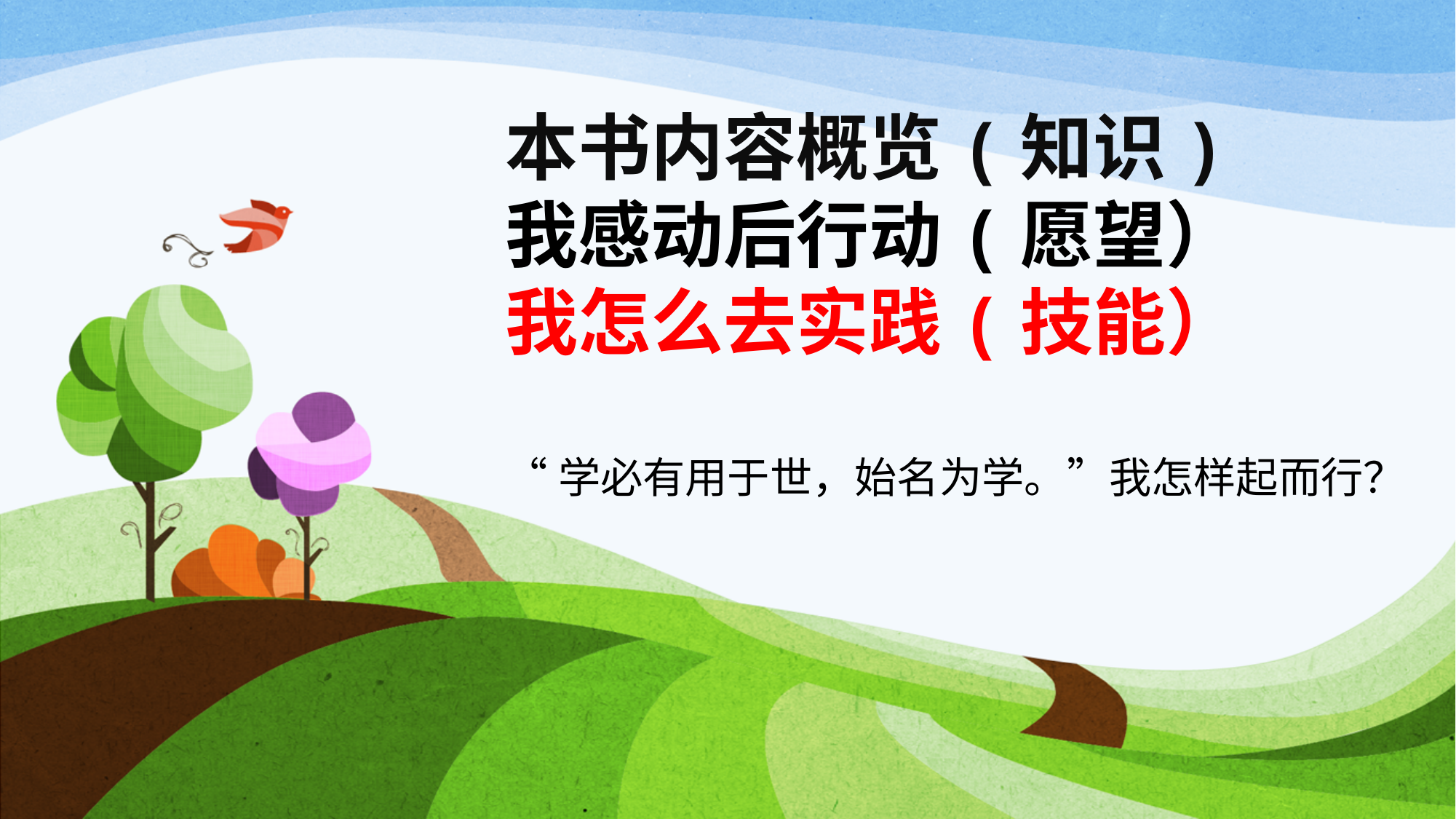

本书内容概览(知识)
我感动后行动(愿望）
我怎么去实践(技能）

“学必有用于世，始名为学。”我怎样起而行？